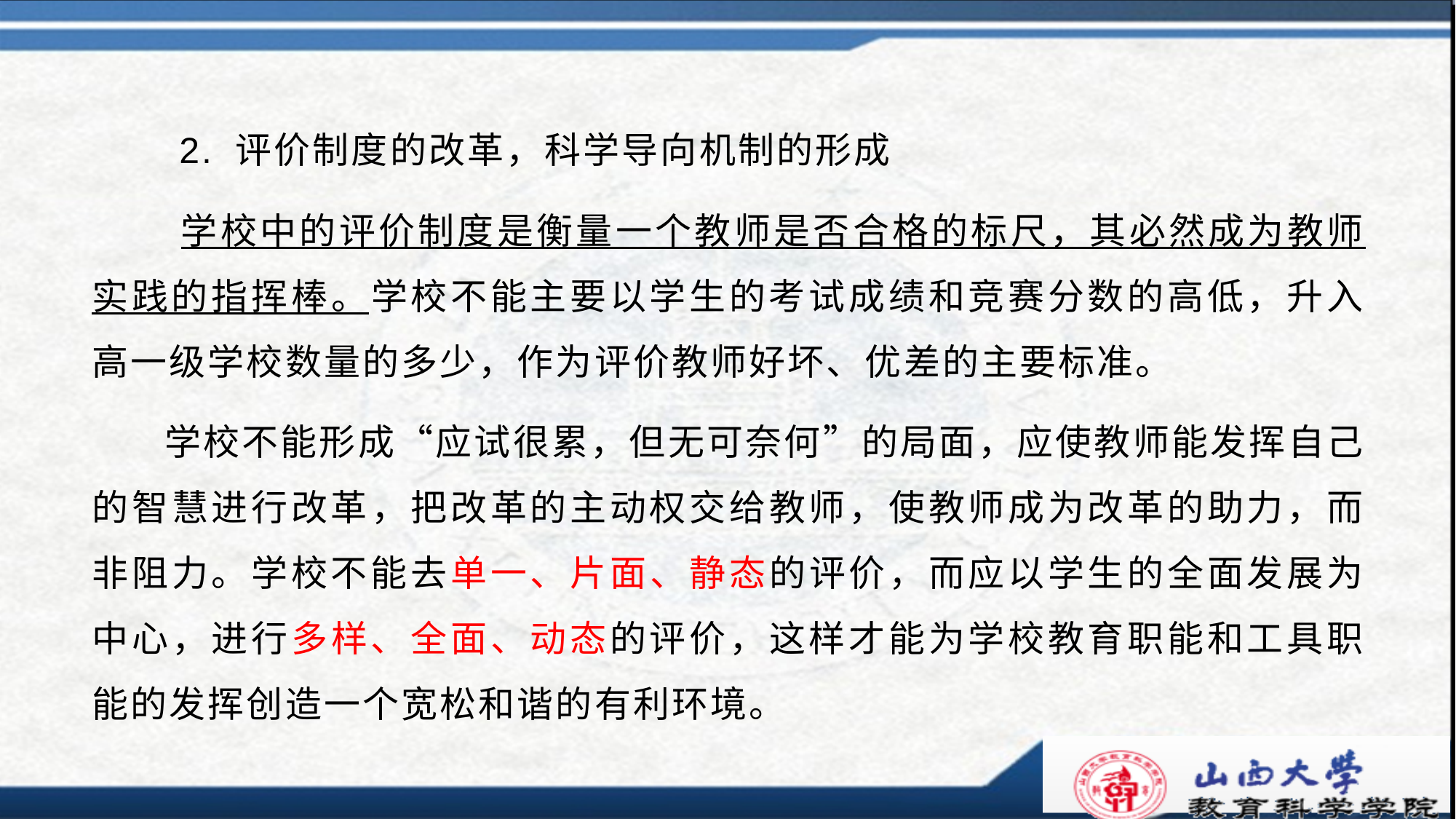

2. 评价制度的改革，科学导向机制的形成
       学校中的评价制度是衡量一个教师是否合格的标尺，其必然成为教师实践的指挥棒。学校不能主要以学生的考试成绩和竞赛分数的高低，升入高一级学校数量的多少，作为评价教师好坏、优差的主要标准。
      学校不能形成“应试很累，但无可奈何”的局面，应使教师能发挥自己的智慧进行改革，把改革的主动权交给教师，使教师成为改革的助力，而非阻力。学校不能去单一、片面、静态的评价，而应以学生的全面发展为中心，进行多样、全面、动态的评价，这样才能为学校教育职能和工具职能的发挥创造一个宽松和谐的有利环境。